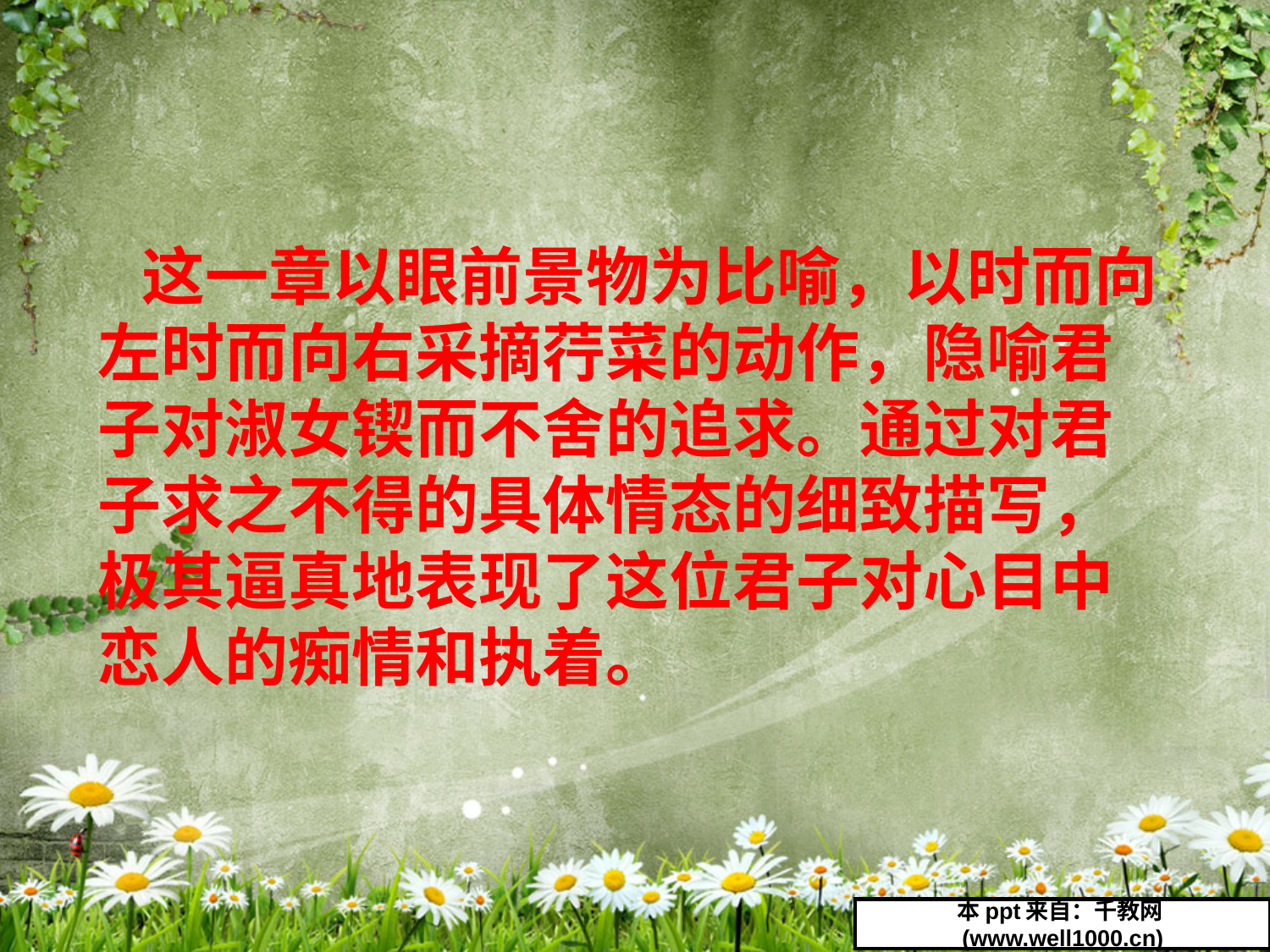

这一章以眼前景物为比喻，以时而向左时而向右采摘荇菜的动作，隐喻君子对淑女锲而不舍的追求。通过对君子求之不得的具体情态的细致描写，极其逼真地表现了这位君子对心目中恋人的痴情和执着。

本ppt来自：千教网(www.well1000.cn)